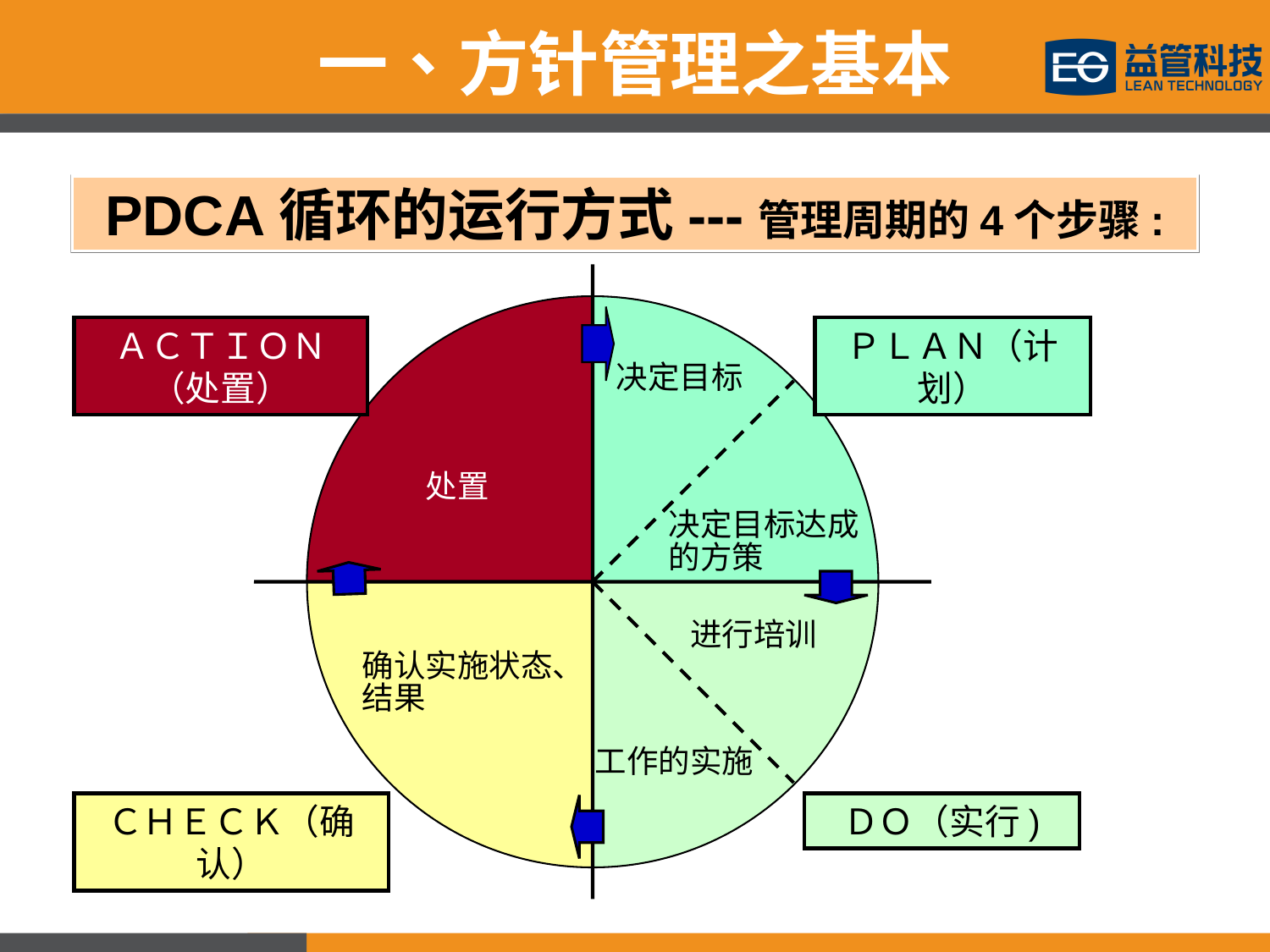

一、方针管理之基本
PDCA循环的运行方式---管理周期的4个步骤:

ＡＣＴＩＯＮ（处置）
ＰＬＡＮ（计划）
决定目标

处置
决定目标达成的方策

进行培训
确认实施状态、结果
工作的实施
ＣＨＥＣＫ（确认）
ＤＯ（实行)